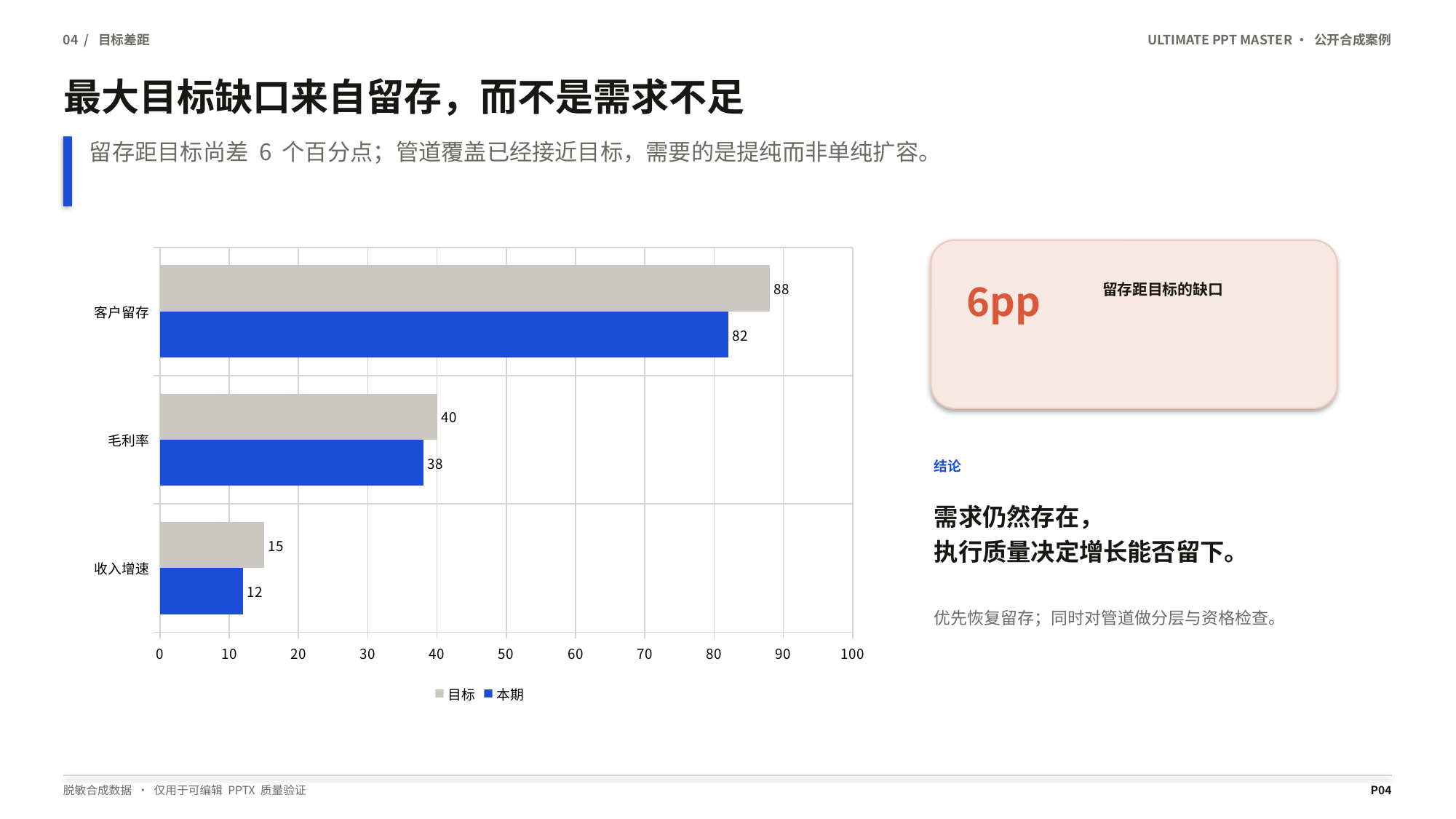

04  /  目标差距
ULTIMATE PPT MASTER · 公开合成案例
# 最大目标缺口来自留存，而不是需求不足
留存距目标尚差 6 个百分点；管道覆盖已经接近目标，需要的是提纯而非单纯扩容。

### Chart

| Category | 本期 | 目标 |
|---|---|---|
| 收入增速 | 12.0 | 15.0 |
| 毛利率 | 38.0 | 40.0 |
| 客户留存 | 82.0 | 88.0 |
6pp
留存距目标的缺口
结论
需求仍然存在，
执行质量决定增长能否留下。
优先恢复留存；同时对管道做分层与资格检查。
脱敏合成数据 · 仅用于可编辑 PPTX 质量验证
P04